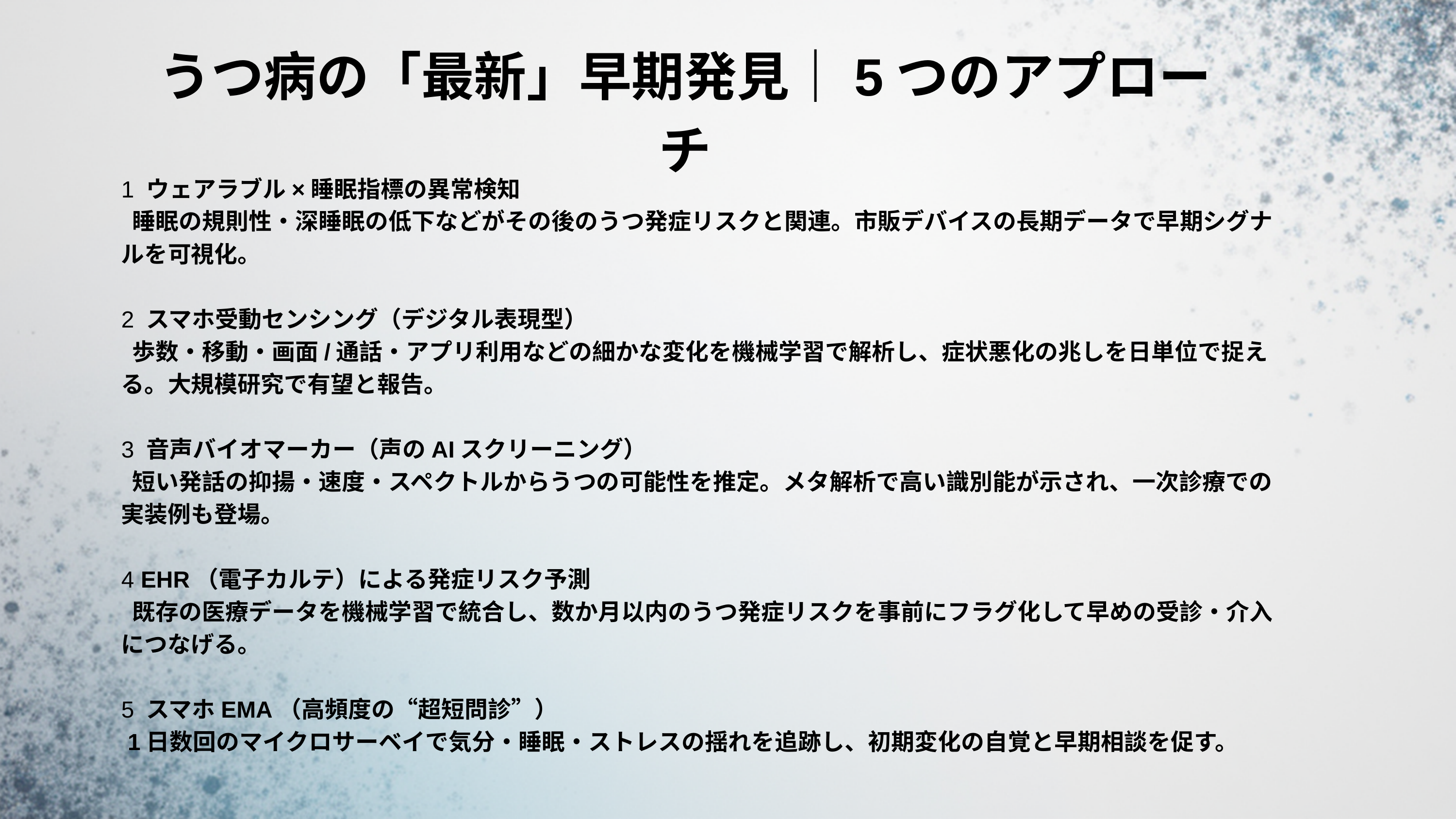

うつ病の「最新」早期発見｜5つのアプローチ

1 ウェアラブル×睡眠指標の異常検知
 睡眠の規則性・深睡眠の低下などがその後のうつ発症リスクと関連。市販デバイスの長期データで早期シグナルを可視化。

2 スマホ受動センシング（デジタル表現型）
 歩数・移動・画面/通話・アプリ利用などの細かな変化を機械学習で解析し、症状悪化の兆しを日単位で捉える。大規模研究で有望と報告。

3 音声バイオマーカー（声のAIスクリーニング）
 短い発話の抑揚・速度・スペクトルからうつの可能性を推定。メタ解析で高い識別能が示され、一次診療での実装例も登場。

4 EHR（電子カルテ）による発症リスク予測
 既存の医療データを機械学習で統合し、数か月以内のうつ発症リスクを事前にフラグ化して早めの受診・介入につなげる。

5 スマホEMA（高頻度の“超短問診”）
 1日数回のマイクロサーベイで気分・睡眠・ストレスの揺れを追跡し、初期変化の自覚と早期相談を促す。